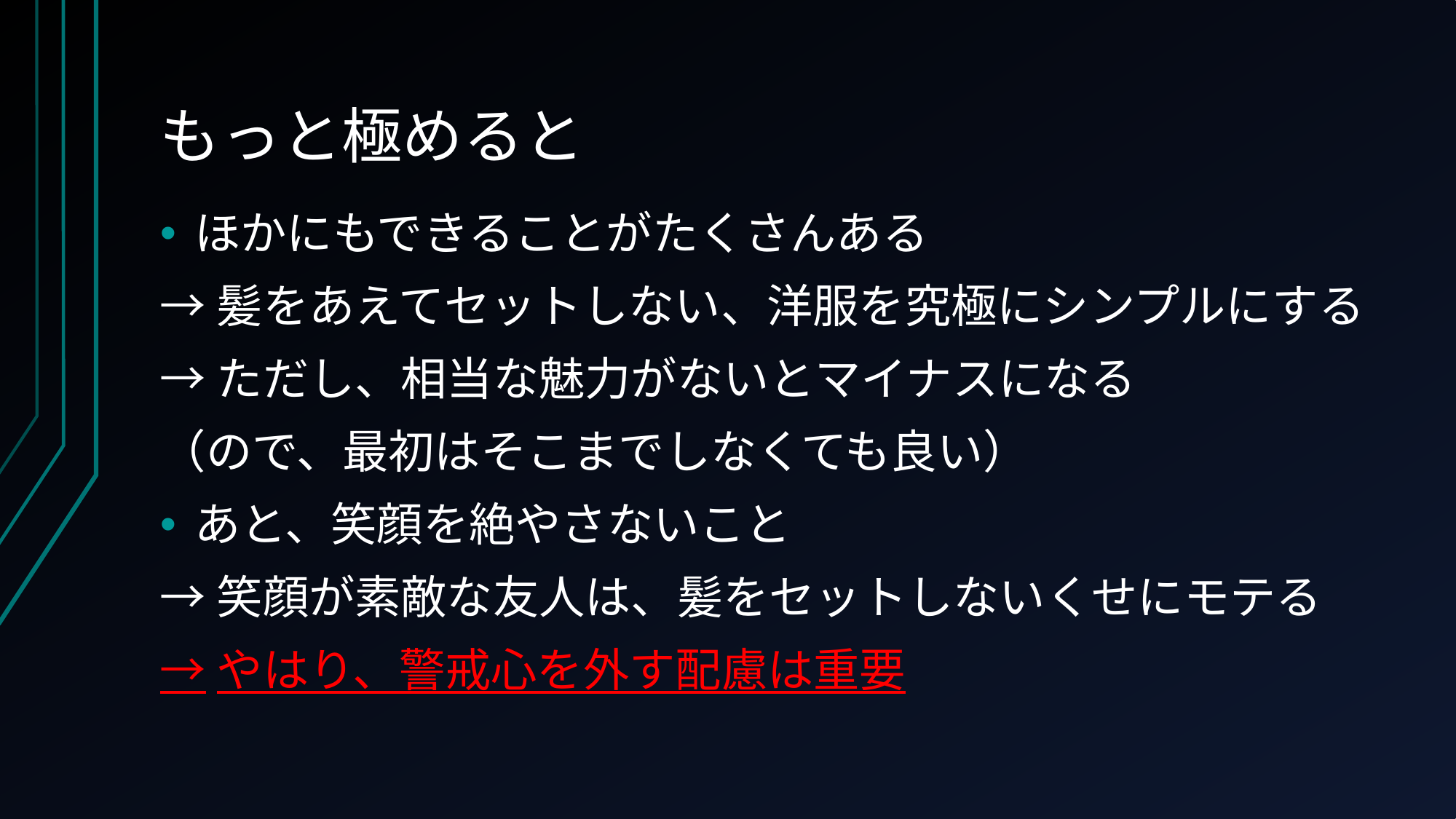

# もっと極めると
ほかにもできることがたくさんある
→髪をあえてセットしない、洋服を究極にシンプルにする
→ただし、相当な魅力がないとマイナスになる
（ので、最初はそこまでしなくても良い）
あと、笑顔を絶やさないこと
→笑顔が素敵な友人は、髪をセットしないくせにモテる
→やはり、警戒心を外す配慮は重要